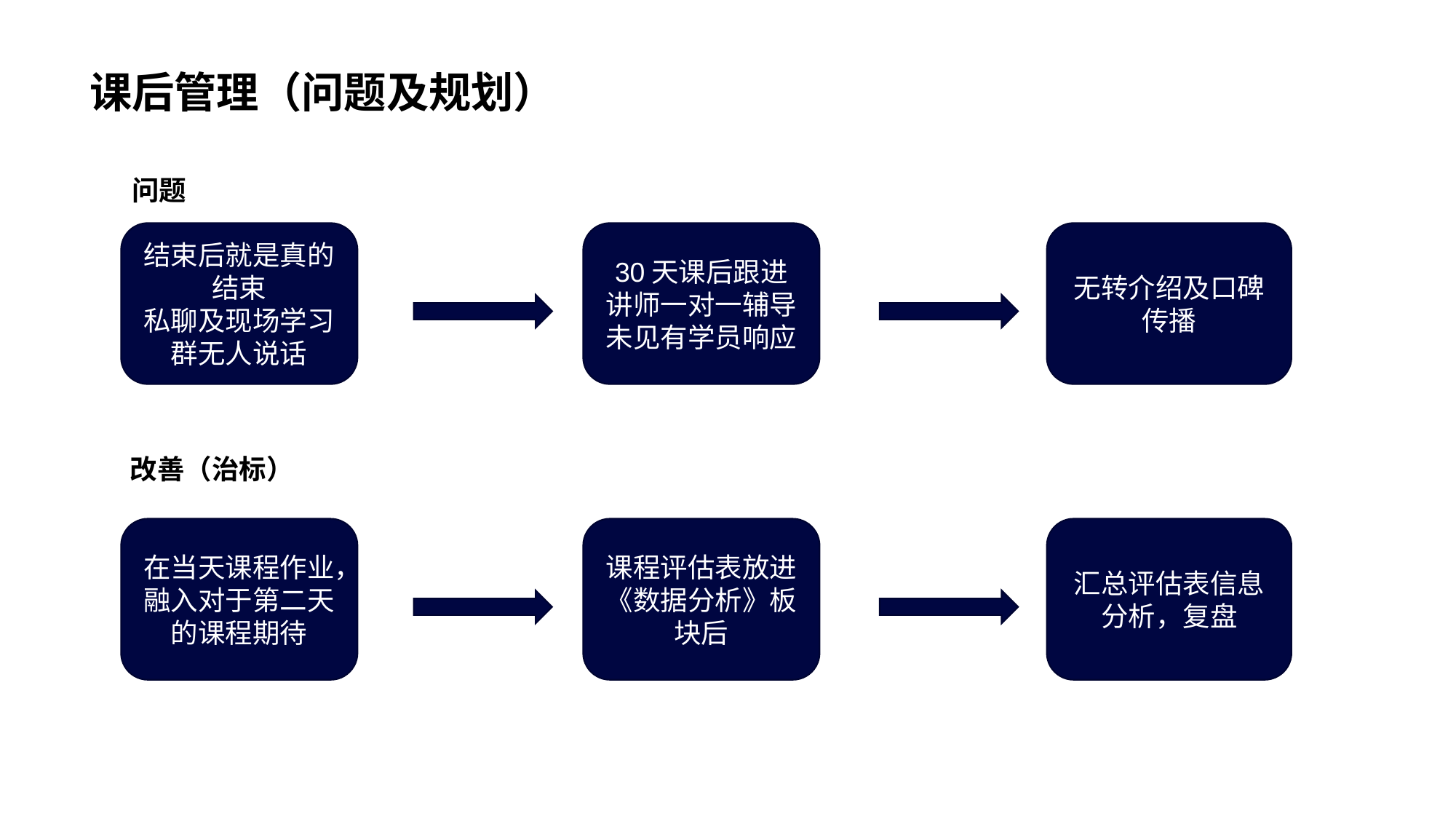

课后管理（问题及规划）
问题
结束后就是真的结束
私聊及现场学习群无人说话
30天课后跟进
讲师一对一辅导未见有学员响应
无转介绍及口碑传播

改善（治标）
在当天课程作业，融入对于第二天的课程期待
课程评估表放进《数据分析》板块后
汇总评估表信息分析，复盘